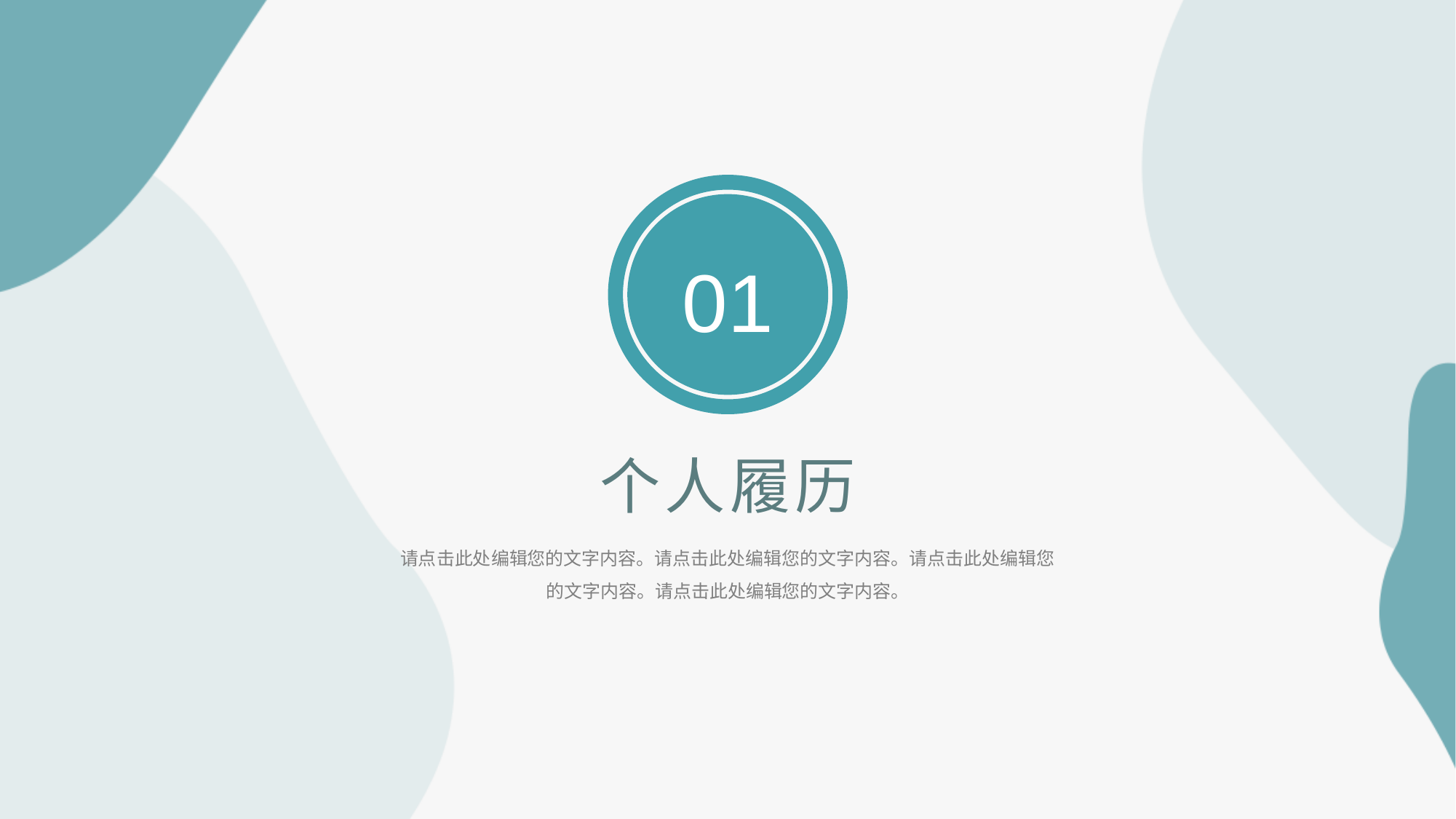

01
个人履历
请点击此处编辑您的文字内容。请点击此处编辑您的文字内容。请点击此处编辑您的文字内容。请点击此处编辑您的文字内容。